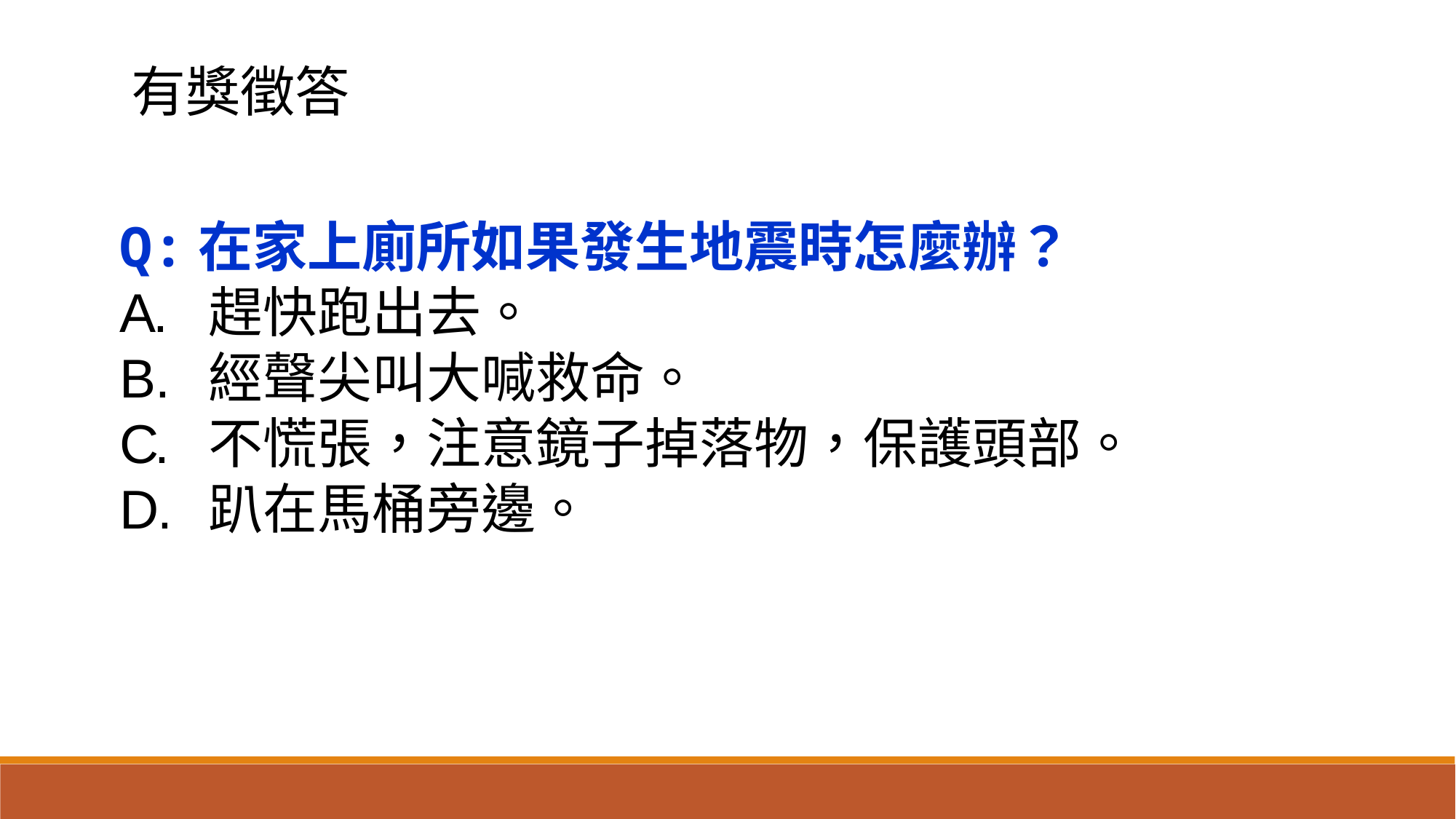

有獎徵答
Q:在家上廁所如果發生地震時怎麼辦？
趕快跑出去。
經聲尖叫大喊救命。
不慌張，注意鏡子掉落物，保護頭部。
趴在馬桶旁邊。